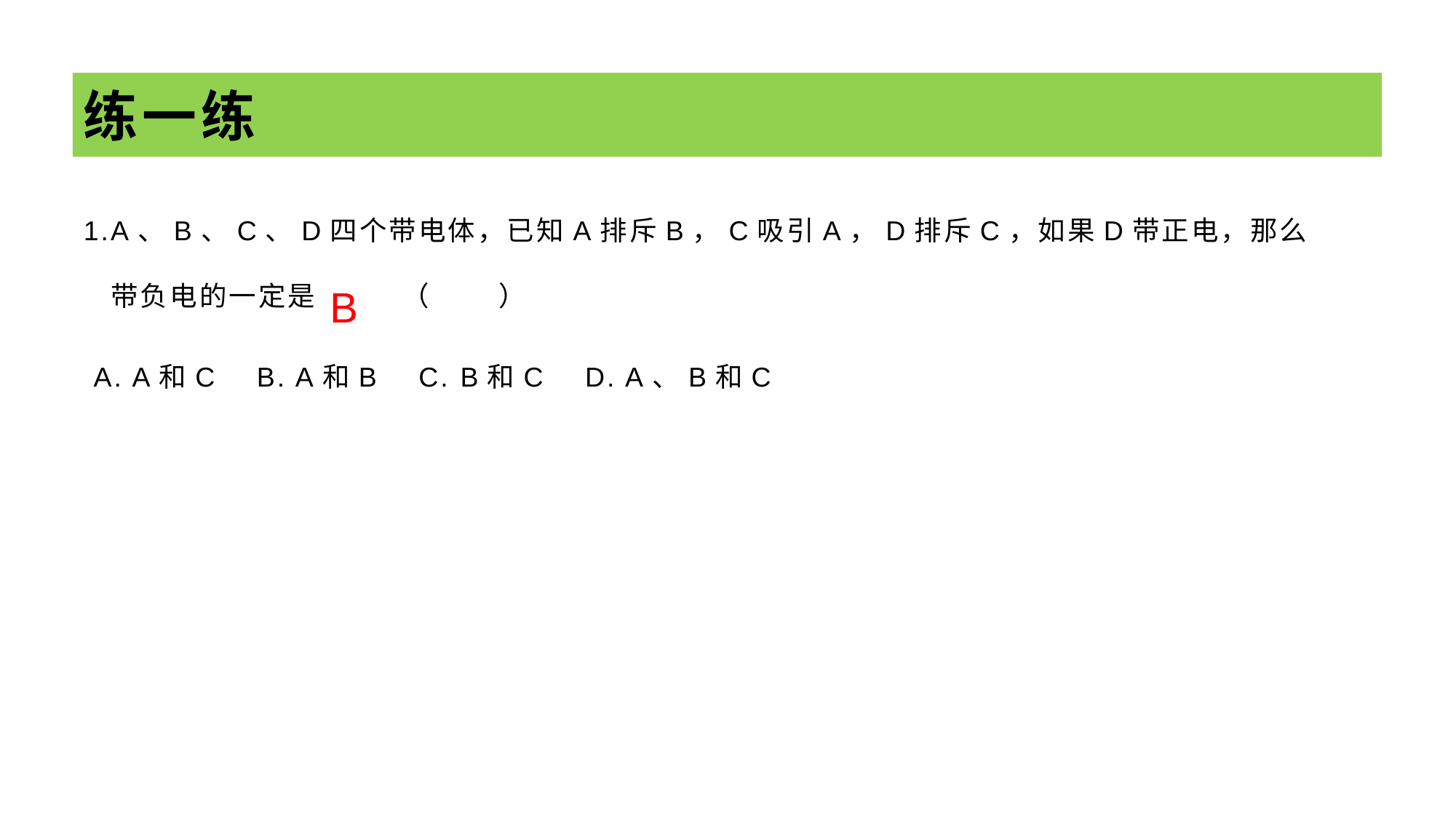

# 练一练
1.A、B、C、D四个带电体，已知A排斥B，C吸引A，D排斥C，如果D带正电，那么带负电的一定是          （        ）
 A. A和C    B. A和B    C. B和C    D. A、B和C
B